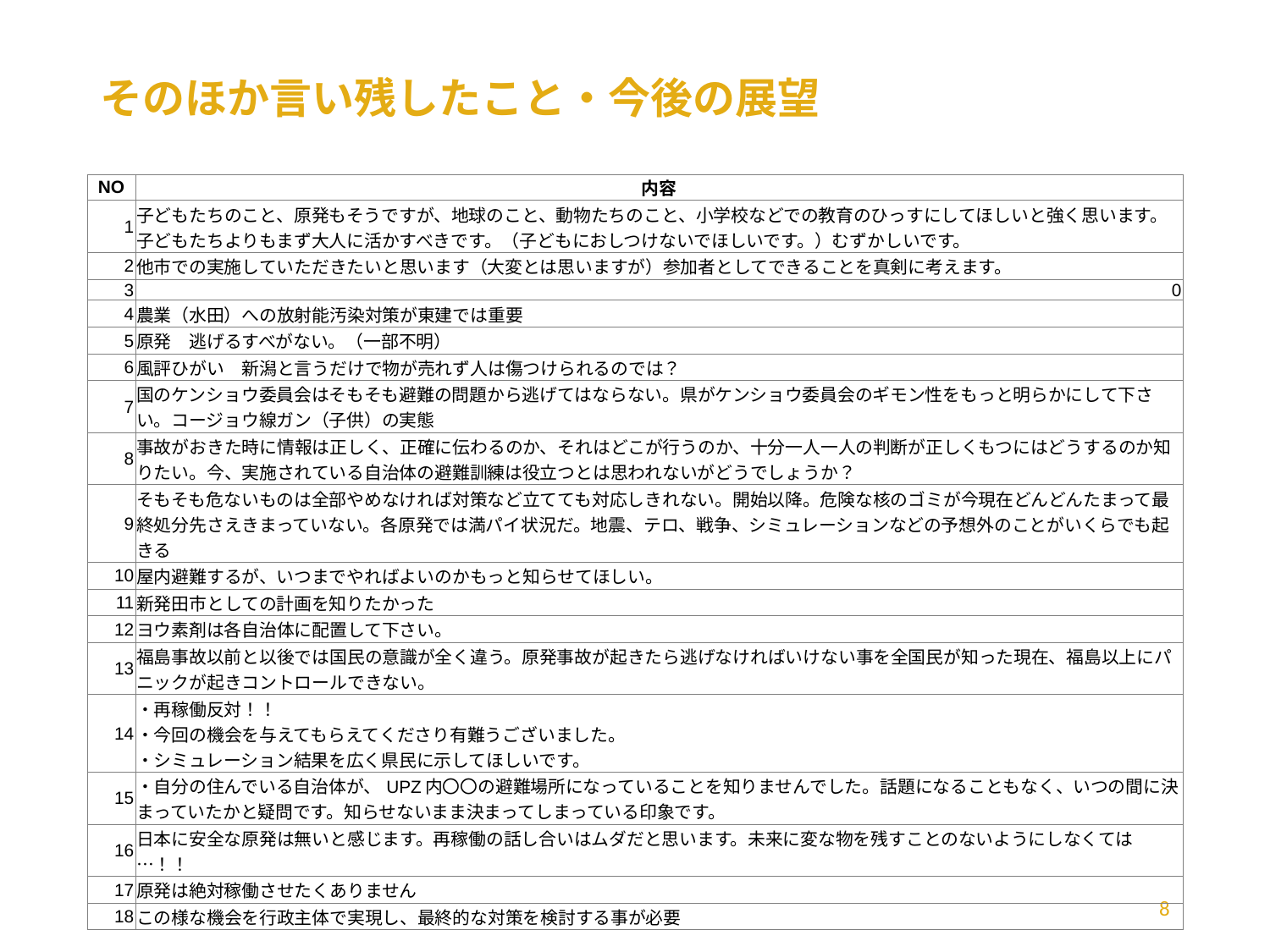

# そのほか言い残したこと・今後の展望
| NO | 内容 |
| --- | --- |
| 1 | 子どもたちのこと、原発もそうですが、地球のこと、動物たちのこと、小学校などでの教育のひっすにしてほしいと強く思います。子どもたちよりもまず大人に活かすべきです。（子どもにおしつけないでほしいです。）むずかしいです。 |
| 2 | 他市での実施していただきたいと思います（大変とは思いますが）参加者としてできることを真剣に考えます。 |
| 3 | 0 |
| 4 | 農業（水田）への放射能汚染対策が東建では重要 |
| 5 | 原発　逃げるすべがない。（一部不明） |
| 6 | 風評ひがい　新潟と言うだけで物が売れず人は傷つけられるのでは？ |
| 7 | 国のケンショウ委員会はそもそも避難の問題から逃げてはならない。県がケンショウ委員会のギモン性をもっと明らかにして下さい。コージョウ線ガン（子供）の実態 |
| 8 | 事故がおきた時に情報は正しく、正確に伝わるのか、それはどこが行うのか、十分一人一人の判断が正しくもつにはどうするのか知りたい。今、実施されている自治体の避難訓練は役立つとは思われないがどうでしょうか？ |
| 9 | そもそも危ないものは全部やめなければ対策など立てても対応しきれない。開始以降。危険な核のゴミが今現在どんどんたまって最終処分先さえきまっていない。各原発では満パイ状況だ。地震、テロ、戦争、シミュレーションなどの予想外のことがいくらでも起きる |
| 10 | 屋内避難するが、いつまでやればよいのかもっと知らせてほしい。 |
| 11 | 新発田市としての計画を知りたかった |
| 12 | ヨウ素剤は各自治体に配置して下さい。 |
| 13 | 福島事故以前と以後では国民の意識が全く違う。原発事故が起きたら逃げなければいけない事を全国民が知った現在、福島以上にパニックが起きコントロールできない。 |
| 14 | ・再稼働反対！！ ・今回の機会を与えてもらえてくださり有難うございました。 ・シミュレーション結果を広く県民に示してほしいです。 |
| 15 | ・自分の住んでいる自治体が、UPZ内〇〇の避難場所になっていることを知りませんでした。話題になることもなく、いつの間に決まっていたかと疑問です。知らせないまま決まってしまっている印象です。 |
| 16 | 日本に安全な原発は無いと感じます。再稼働の話し合いはムダだと思います。未来に変な物を残すことのないようにしなくては…！！ |
| 17 | 原発は絶対稼働させたくありません |
| 18 | この様な機会を行政主体で実現し、最終的な対策を検討する事が必要 |
8